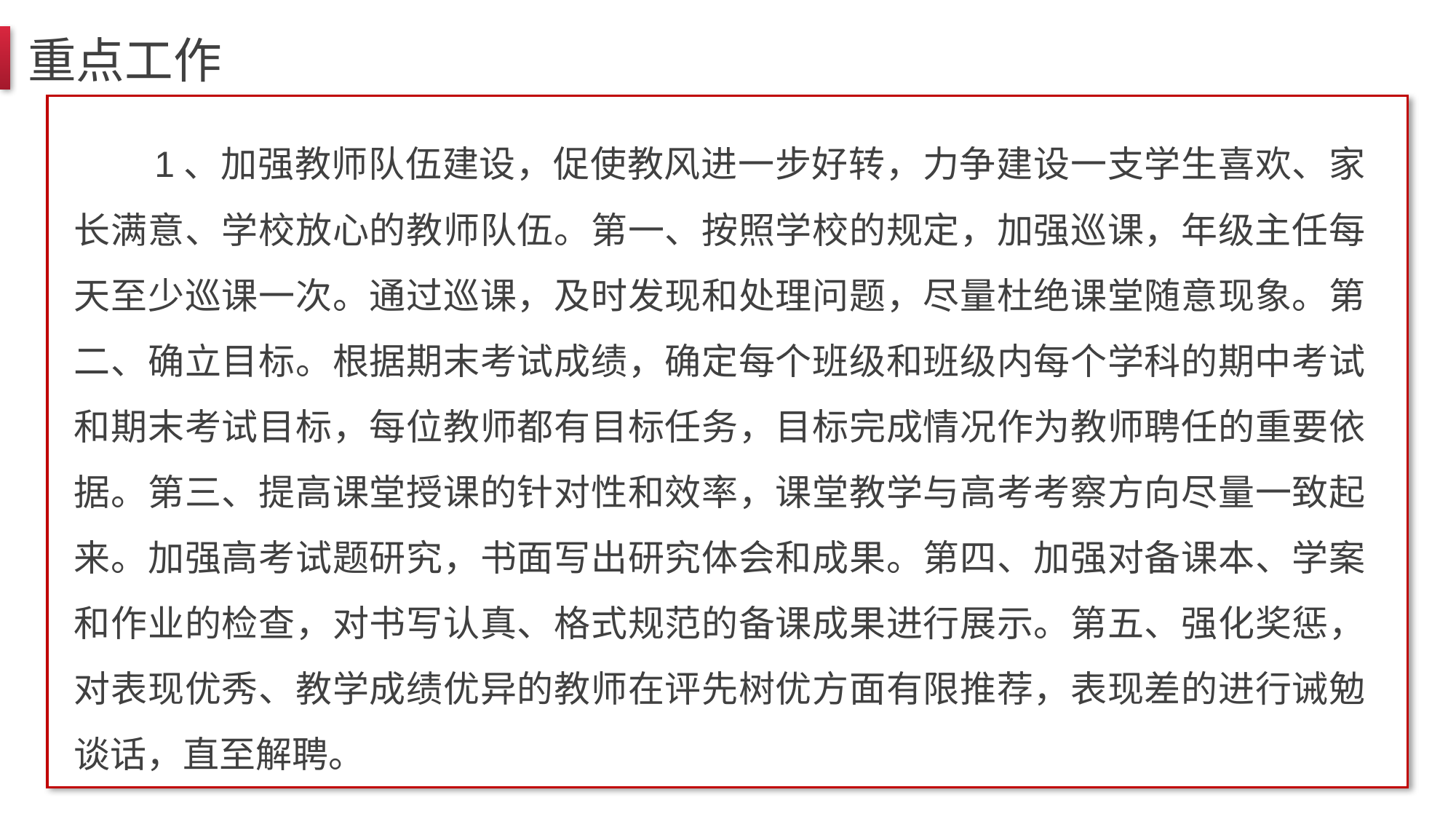

重点工作

       1、加强教师队伍建设，促使教风进一步好转，力争建设一支学生喜欢、家长满意、学校放心的教师队伍。第一、按照学校的规定，加强巡课，年级主任每天至少巡课一次。通过巡课，及时发现和处理问题，尽量杜绝课堂随意现象。第二、确立目标。根据期末考试成绩，确定每个班级和班级内每个学科的期中考试和期末考试目标，每位教师都有目标任务，目标完成情况作为教师聘任的重要依据。第三、提高课堂授课的针对性和效率，课堂教学与高考考察方向尽量一致起来。加强高考试题研究，书面写出研究体会和成果。第四、加强对备课本、学案和作业的检查，对书写认真、格式规范的备课成果进行展示。第五、强化奖惩，对表现优秀、教学成绩优异的教师在评先树优方面有限推荐，表现差的进行诫勉谈话，直至解聘。